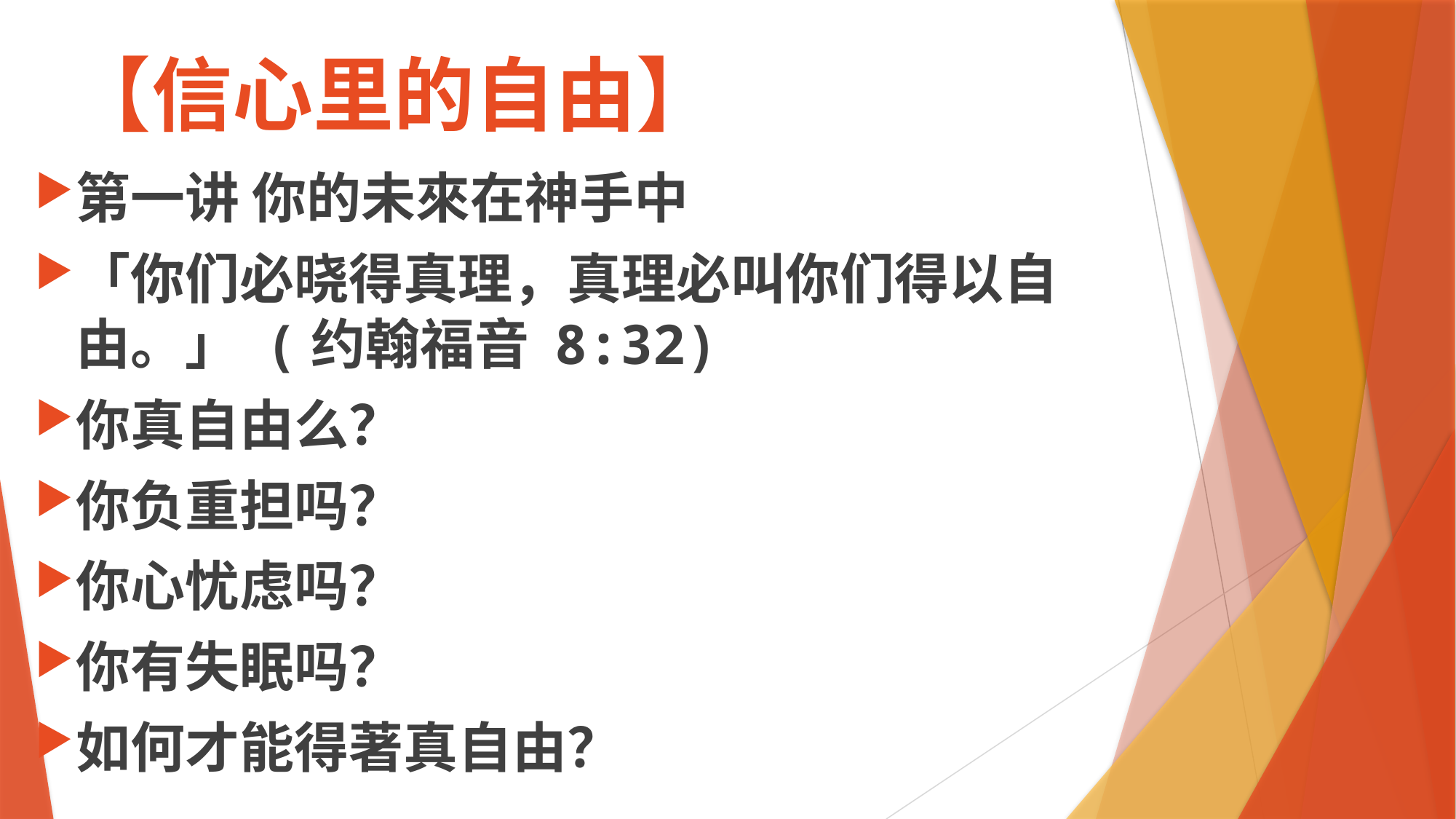

# 【信心里的自由】
第一讲 你的未來在神手中
「你们必晓得真理，真理必叫你们得以自由。」 (约翰福音 8:32)
你真自由么？
你负重担吗？
你心忧虑吗？
你有失眠吗？
如何才能得著真自由？